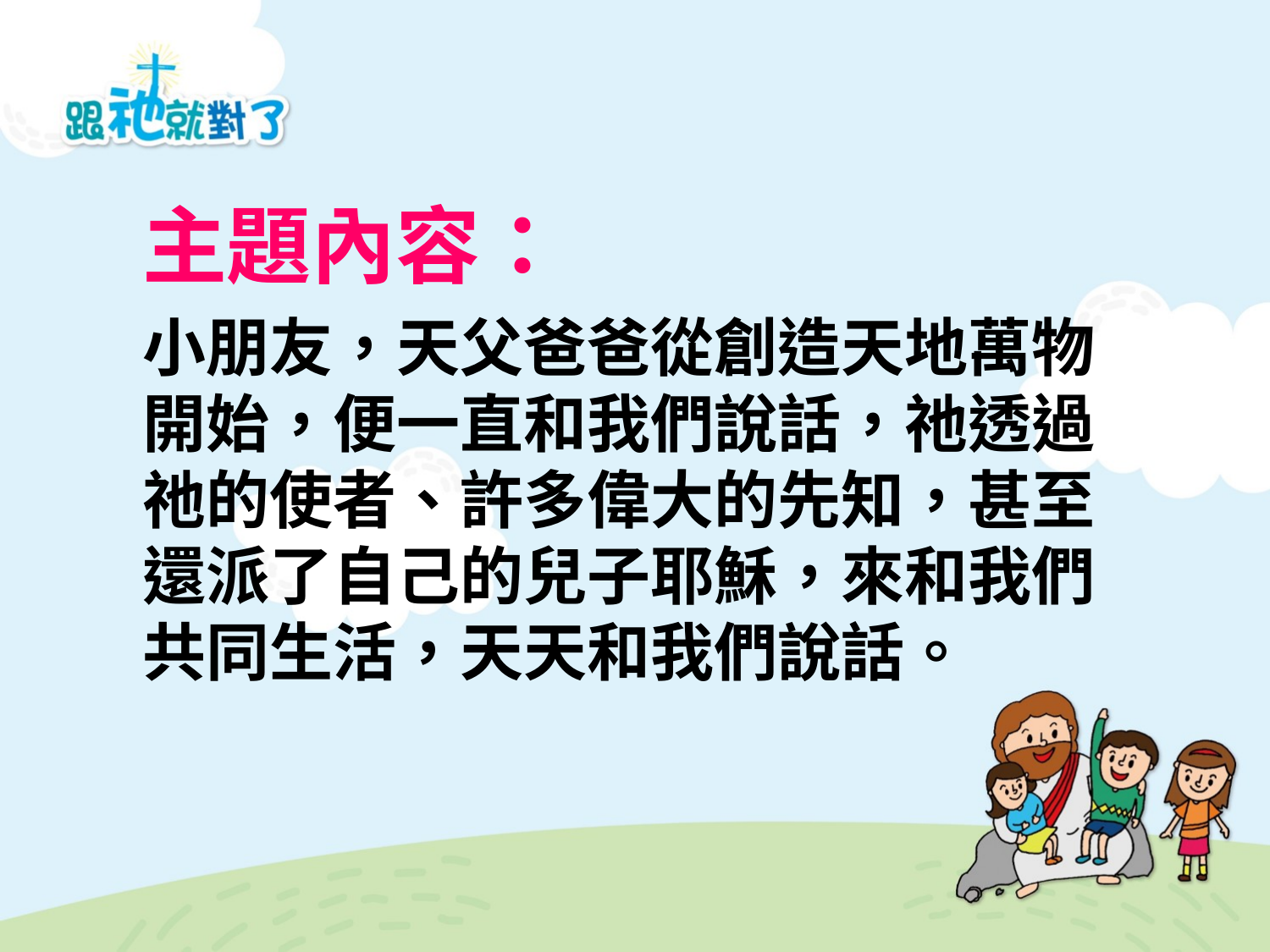

主題內容：
小朋友，天父爸爸從創造天地萬物開始，便一直和我們說話，祂透過祂的使者、許多偉大的先知，甚至還派了自己的兒子耶穌，來和我們共同生活，天天和我們說話。